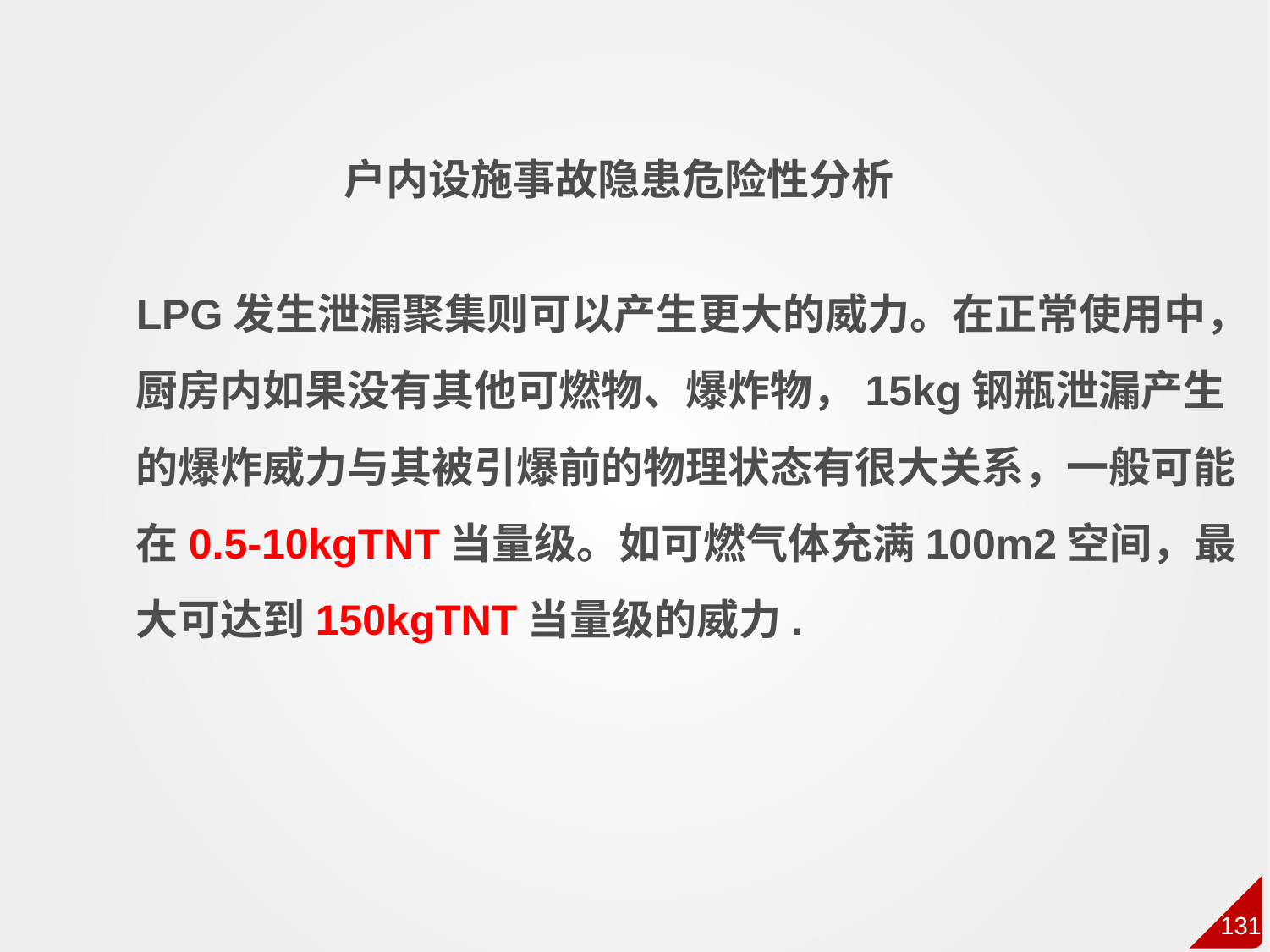

户内设施事故隐患危险性分析

LPG发生泄漏聚集则可以产生更大的威力。在正常使用中，厨房内如果没有其他可燃物、爆炸物，15kg钢瓶泄漏产生的爆炸威力与其被引爆前的物理状态有很大关系，一般可能在0.5-10kgTNT当量级。如可燃气体充满100m2空间，最大可达到150kgTNT当量级的威力.